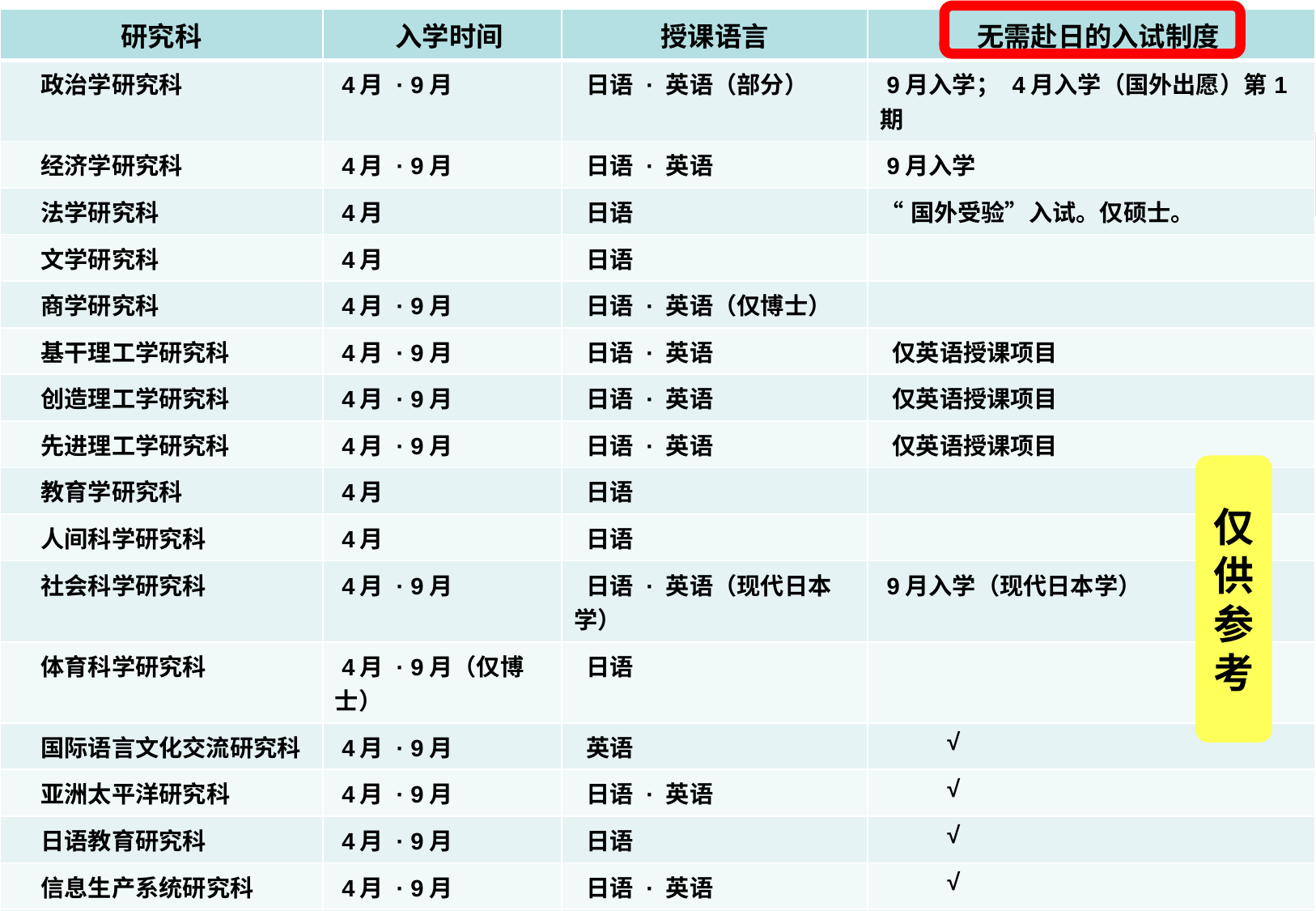

| 研究科 | 入学时间 | 授课语言 | 无需赴日的入试制度 |
| --- | --- | --- | --- |
| 政治学研究科 | 4月 · 9月 | 日语 · 英语（部分） | 9月入学； 4月入学（国外出愿）第1期 |
| 经济学研究科 | 4月 · 9月 | 日语 · 英语 | 9月入学 |
| 法学研究科 | 4月 | 日语 | “国外受验”入试。仅硕士。 |
| 文学研究科 | 4月 | 日语 |  |
| 商学研究科 | 4月 · 9月 | 日语 · 英语（仅博士） |  |
| 基干理工学研究科 | 4月 · 9月 | 日语 · 英语 | 仅英语授课项目 |
| 创造理工学研究科 | 4月 · 9月 | 日语 · 英语 | 仅英语授课项目 |
| 先进理工学研究科 | 4月 · 9月 | 日语 · 英语 | 仅英语授课项目 |
| 教育学研究科 | 4月 | 日语 |  |
| 人间科学研究科 | 4月 | 日语 |  |
| 社会科学研究科 | 4月 · 9月 | 日语 · 英语（现代日本学） | 9月入学（现代日本学） |
| 体育科学研究科 | 4月 · 9月（仅博士） | 日语 |  |
| 国际语言文化交流研究科 | 4月 · 9月 | 英语 | √ |
| 亚洲太平洋研究科 | 4月 · 9月 | 日语 · 英语 | √ |
| 日语教育研究科 | 4月 · 9月 | 日语 | √ |
| 信息生产系统研究科 | 4月 · 9月 | 日语 · 英语 | √ |
| 法务研究科 | 4月 | 日语 |  |
| 会计研究科 | 4月 | 日语 |  |
| 环境与能源研究科 | 4月 · 9月 | 日语· 英语（仅博士） | 外国人特别入试（海外协议校） |
| 教职研究科 | 4月 | 日语 |  |
| 经营管理研究科（商学院） | 4月 · 9月 | 日语 · 英语 | √ |
早稻田大学
仅供参考